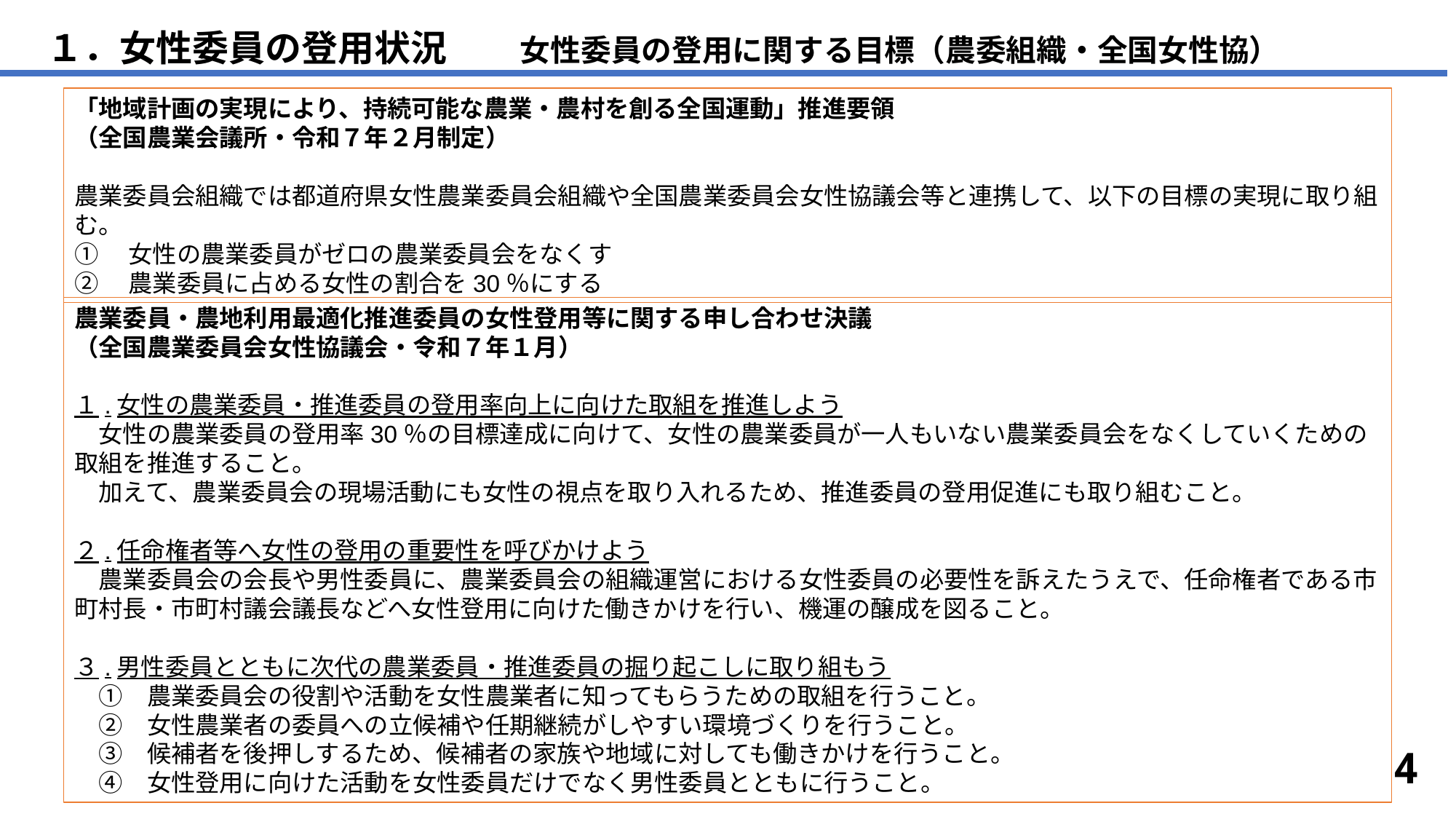

１．女性委員の登用状況　　女性委員の登用に関する目標（農委組織・全国女性協）
「地域計画の実現により、持続可能な農業・農村を創る全国運動」推進要領
（全国農業会議所・令和７年２月制定）

農業委員会組織では都道府県女性農業委員会組織や全国農業委員会女性協議会等と連携して、以下の目標の実現に取り組む。
①　女性の農業委員がゼロの農業委員会をなくす
②　農業委員に占める女性の割合を30％にする

農業委員・農地利用最適化推進委員の女性登用等に関する申し合わせ決議
（全国農業委員会女性協議会・令和７年１月）

１.女性の農業委員・推進委員の登用率向上に向けた取組を推進しよう
　女性の農業委員の登用率30％の目標達成に向けて、女性の農業委員が一人もいない農業委員会をなくしていくための取組を推進すること。
　加えて、農業委員会の現場活動にも女性の視点を取り入れるため、推進委員の登用促進にも取り組むこと。

２.任命権者等へ女性の登用の重要性を呼びかけよう
　農業委員会の会長や男性委員に、農業委員会の組織運営における女性委員の必要性を訴えたうえで、任命権者である市町村長・市町村議会議長などへ女性登用に向けた働きかけを行い、機運の醸成を図ること。

３.男性委員とともに次代の農業委員・推進委員の掘り起こしに取り組もう
　①　農業委員会の役割や活動を女性農業者に知ってもらうための取組を行うこと。
　②　女性農業者の委員への立候補や任期継続がしやすい環境づくりを行うこと。
　③　候補者を後押しするため、候補者の家族や地域に対しても働きかけを行うこと。
　④　女性登用に向けた活動を女性委員だけでなく男性委員とともに行うこと。
4